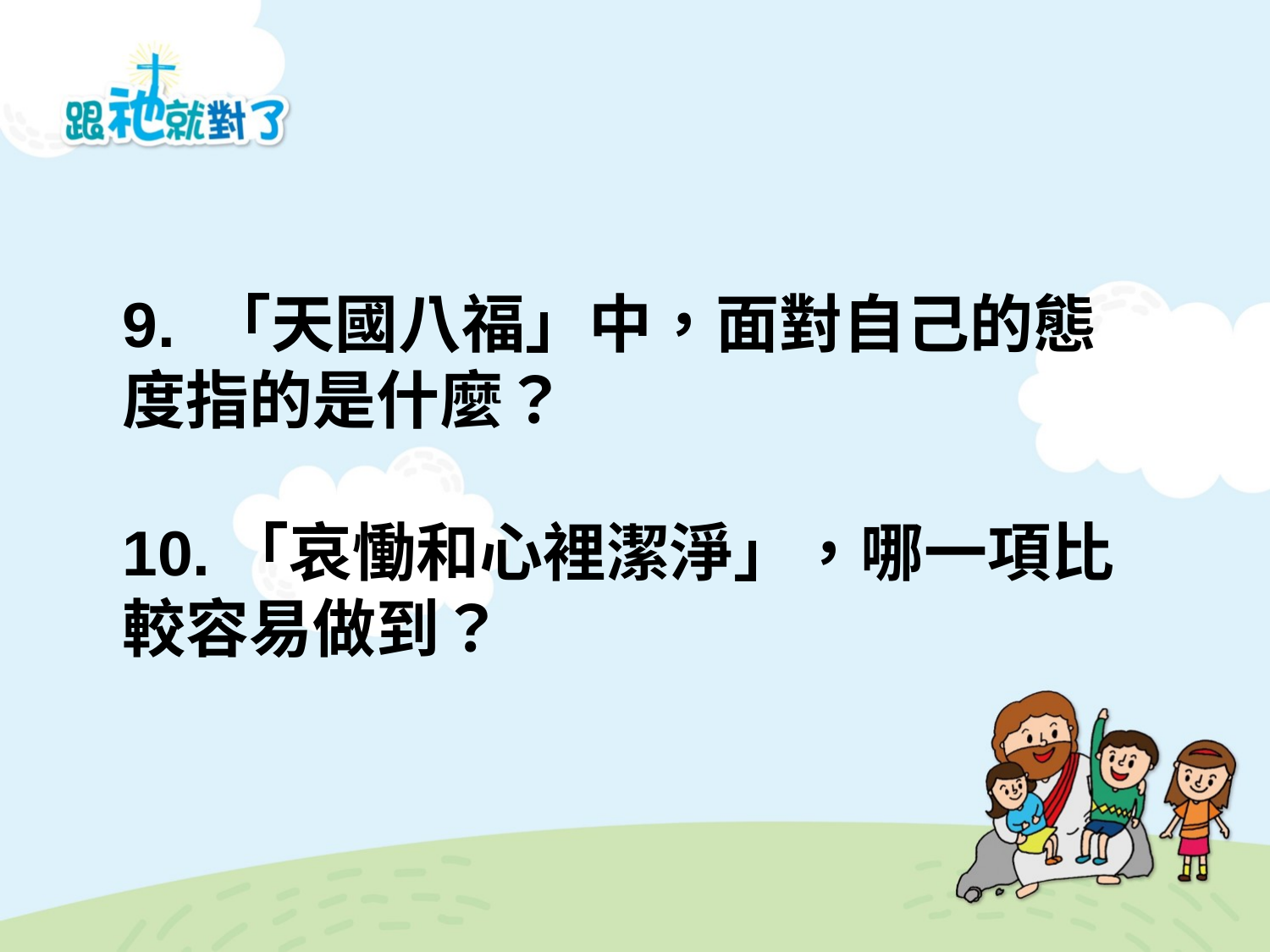

9. 「天國八福」中，面對自己的態度指的是什麼？

10.「哀慟和心裡潔淨」，哪一項比較容易做到？